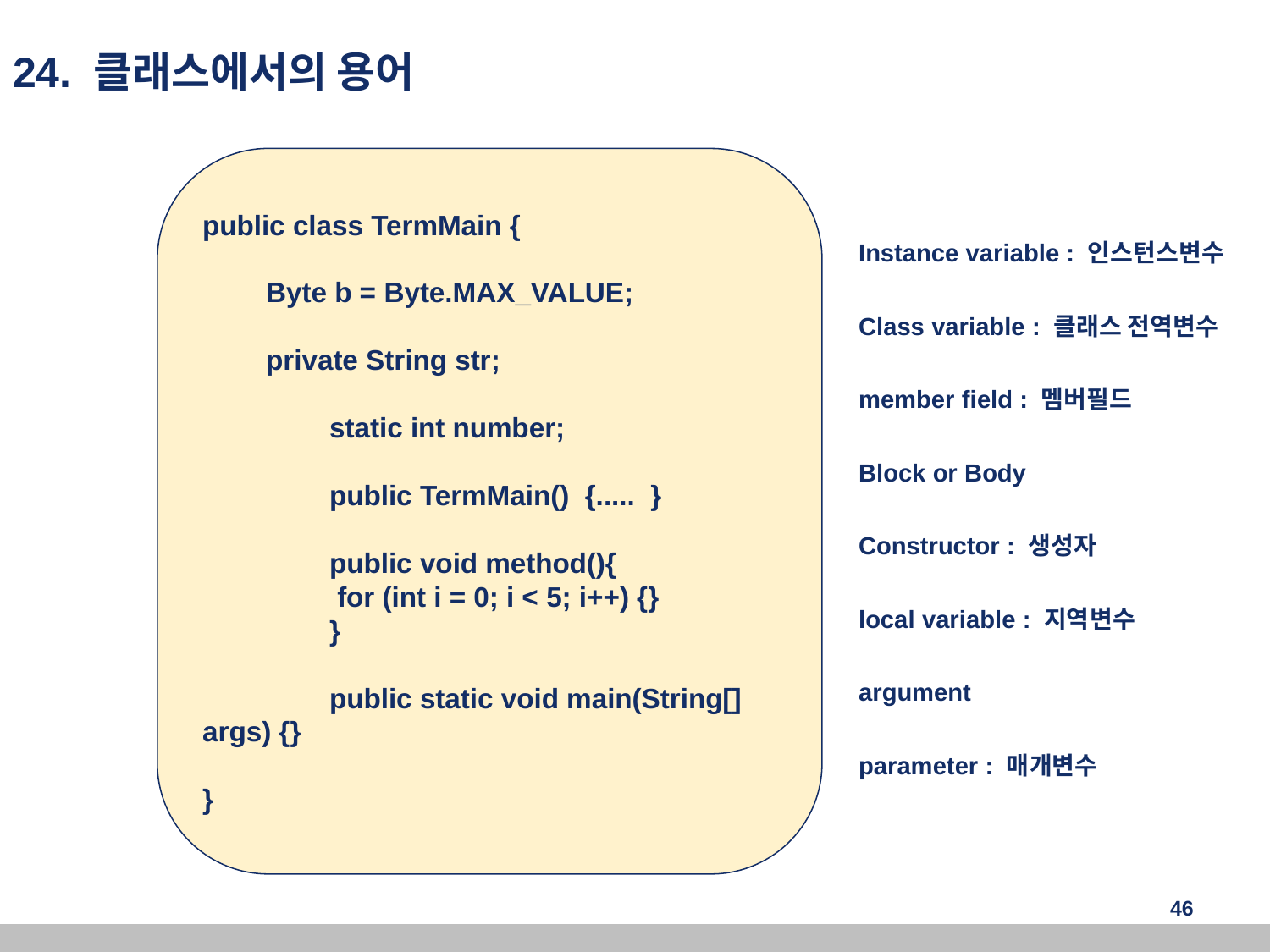

24. 클래스에서의 용어
public class TermMain {

Byte b = Byte.MAX_VALUE;

private String str;

 	static int number;

 	public TermMain()  {.....  }

 	public void method(){
       	 for (int i = 0; i < 5; i++) {}
 	}

 	public static void main(String[] args) {}

}
Instance variable : 인스턴스변수
Class variable : 클래스 전역변수
member field : 멤버필드
Block or Body
Constructor : 생성자
local variable : 지역변수
argument
parameter : 매개변수
46